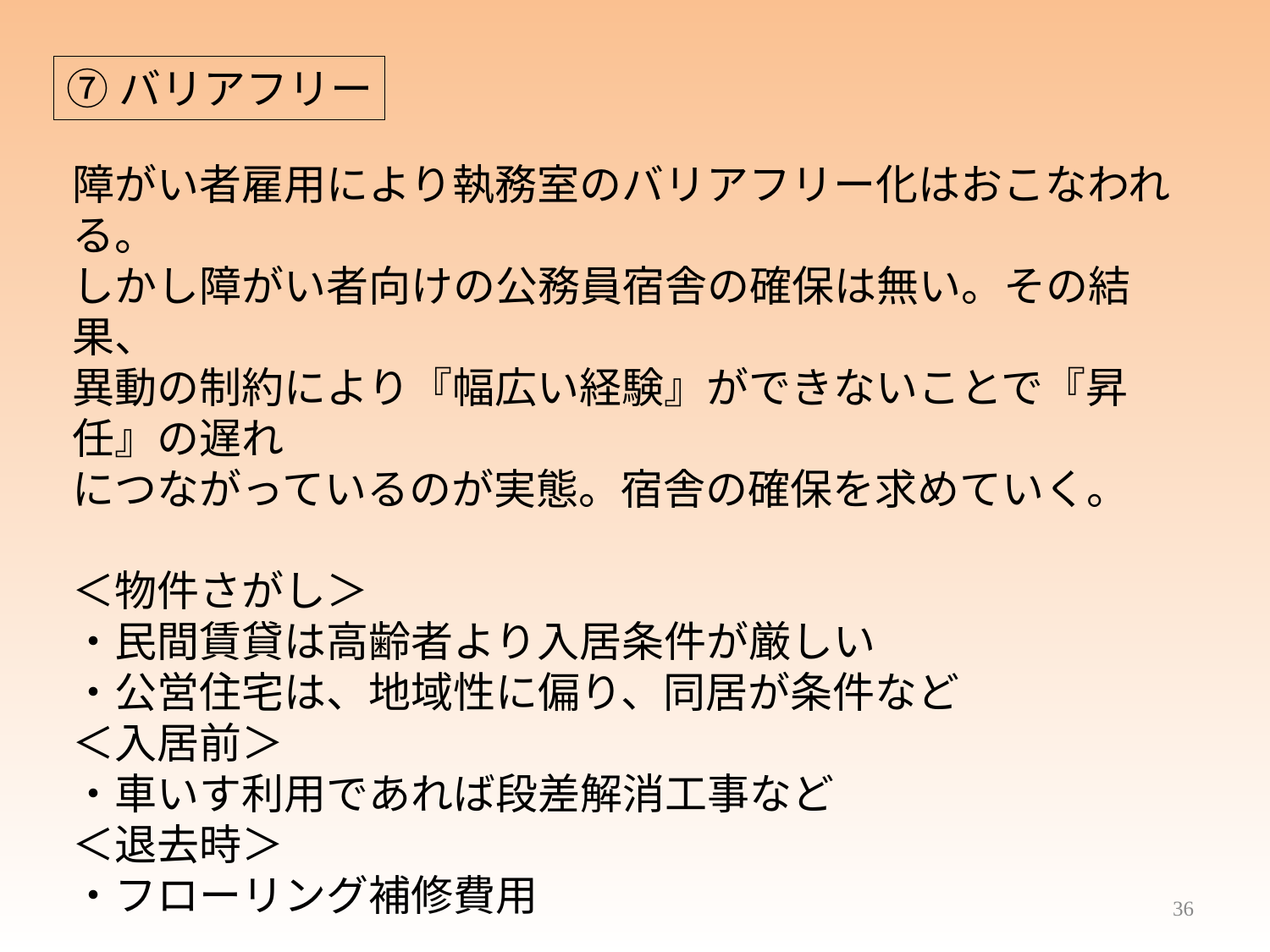

⑦バリアフリー
障がい者雇用により執務室のバリアフリー化はおこなわれる。
しかし障がい者向けの公務員宿舎の確保は無い。その結果、
異動の制約により『幅広い経験』ができないことで『昇任』の遅れ
につながっているのが実態。宿舎の確保を求めていく。

＜物件さがし＞
・民間賃貸は高齢者より入居条件が厳しい
・公営住宅は、地域性に偏り、同居が条件など
＜入居前＞
・車いす利用であれば段差解消工事など
＜退去時＞
・フローリング補修費用

　例：地方部で家賃が10万円～、補修が25万円の実績あり

36